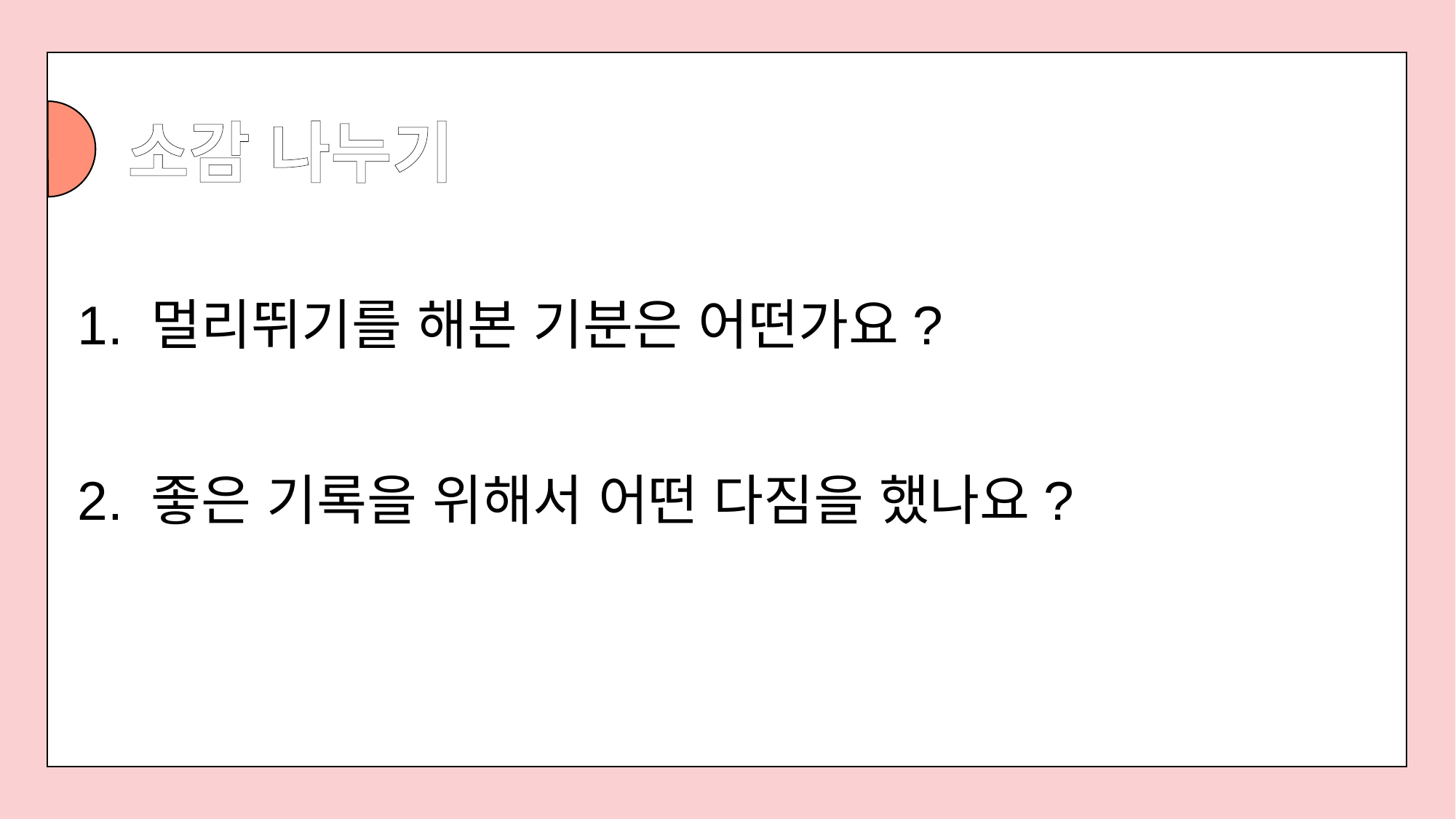

소감 나누기
1. 멀리뛰기를 해본 기분은 어떤가요?
2. 좋은 기록을 위해서 어떤 다짐을 했나요?